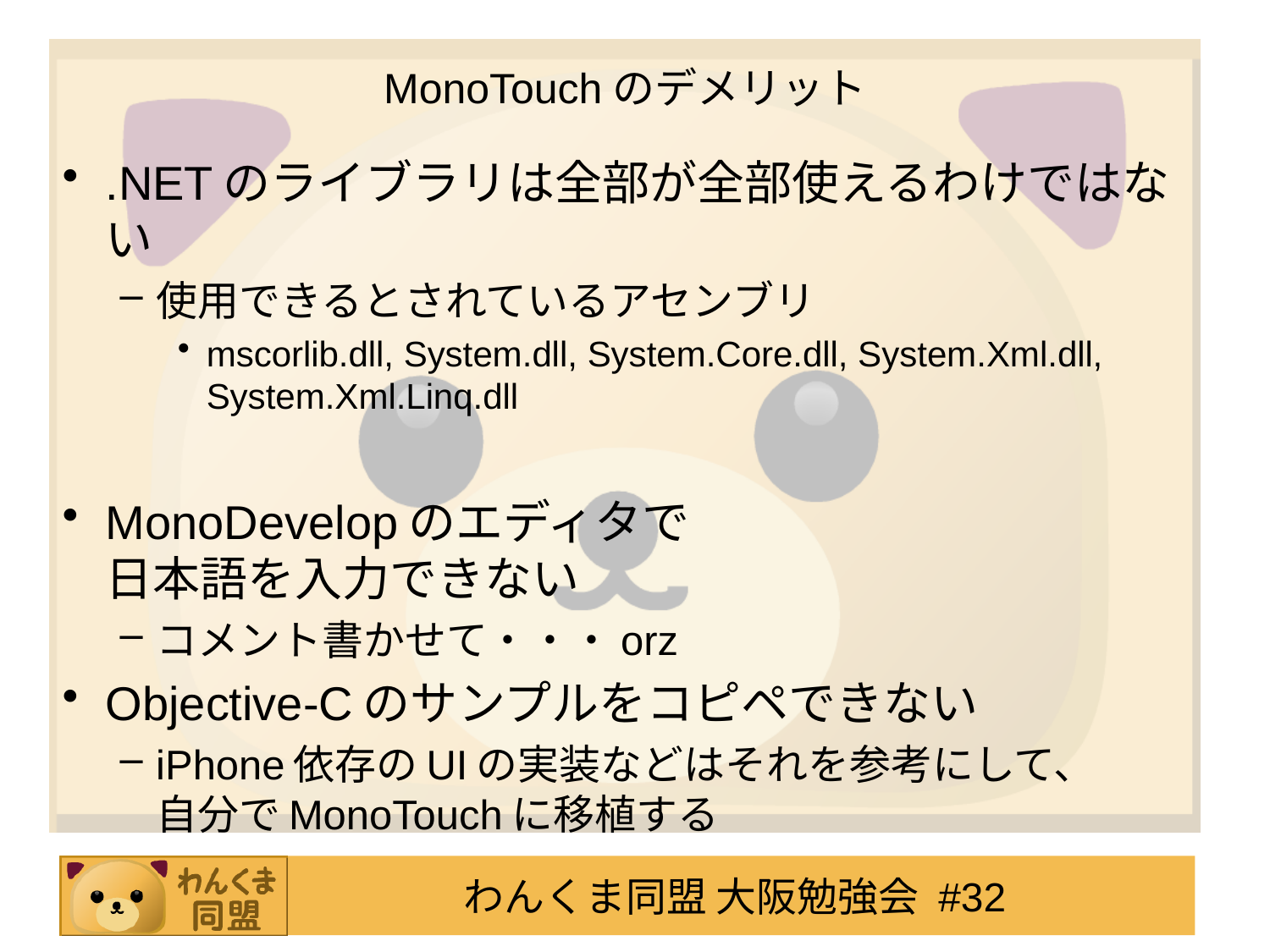

# MonoTouchのデメリット
.NETのライブラリは全部が全部使えるわけではない
使用できるとされているアセンブリ
mscorlib.dll, System.dll, System.Core.dll, System.Xml.dll, System.Xml.Linq.dll

MonoDevelopのエディタで
日本語を入力できない
コメント書かせて・・・orz
Objective-Cのサンプルをコピペできない
iPhone依存のUIの実装などはそれを参考にして、
自分でMonoTouchに移植する